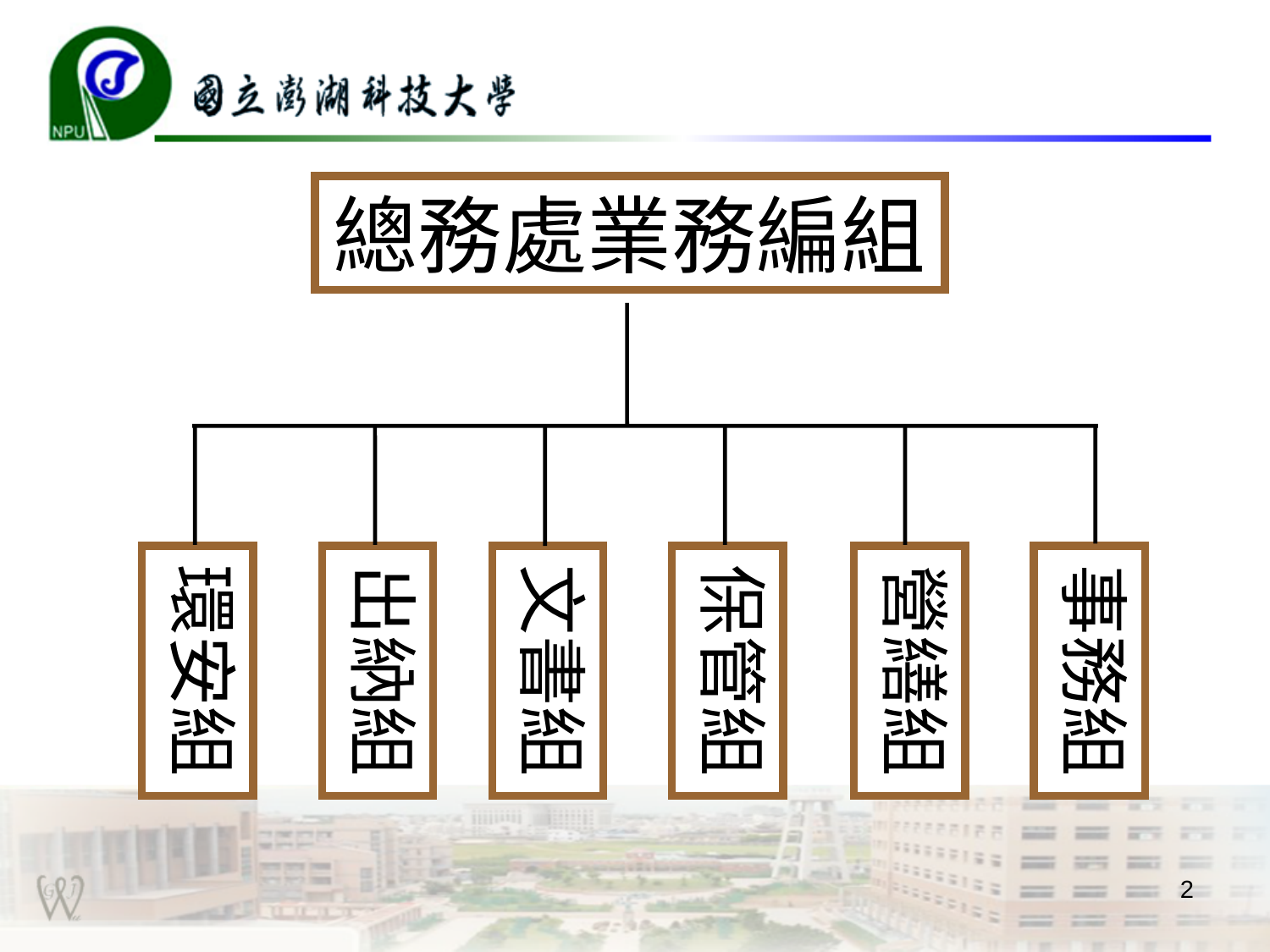

總務處業務編組

環安組
出納組
文書組
保管組
營繕組
事務組
2